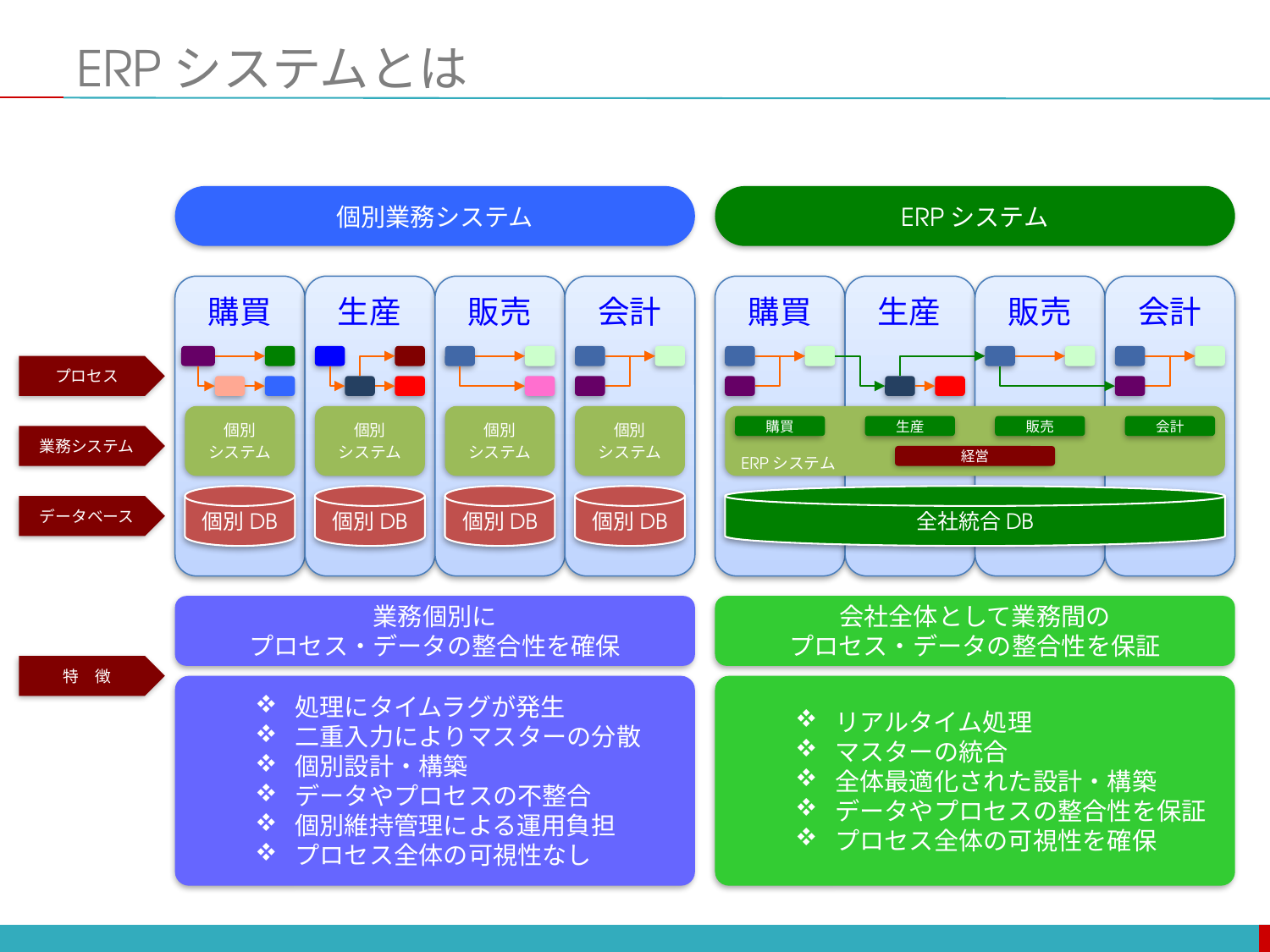

# ERPシステムとは
個別業務システム
ERPシステム

購買
生産
販売
会計

ERPシステム

購買
生産
販売
会計
経営
全社統合DB
会社全体として業務間の
プロセス・データの整合性を保証
リアルタイム処理
マスターの統合
全体最適化された設計・構築
データやプロセスの整合性を保証
プロセス全体の可視性を確保

購買
生産
販売
会計

プロセス

個別
システム
個別
システム
個別
システム
個別
システム
業務システム
個別DB
個別DB
個別DB
個別DB
データベース
業務個別に
プロセス・データの整合性を確保
特　徴
処理にタイムラグが発生
二重入力によりマスターの分散
個別設計・構築
データやプロセスの不整合
個別維持管理による運用負担
プロセス全体の可視性なし